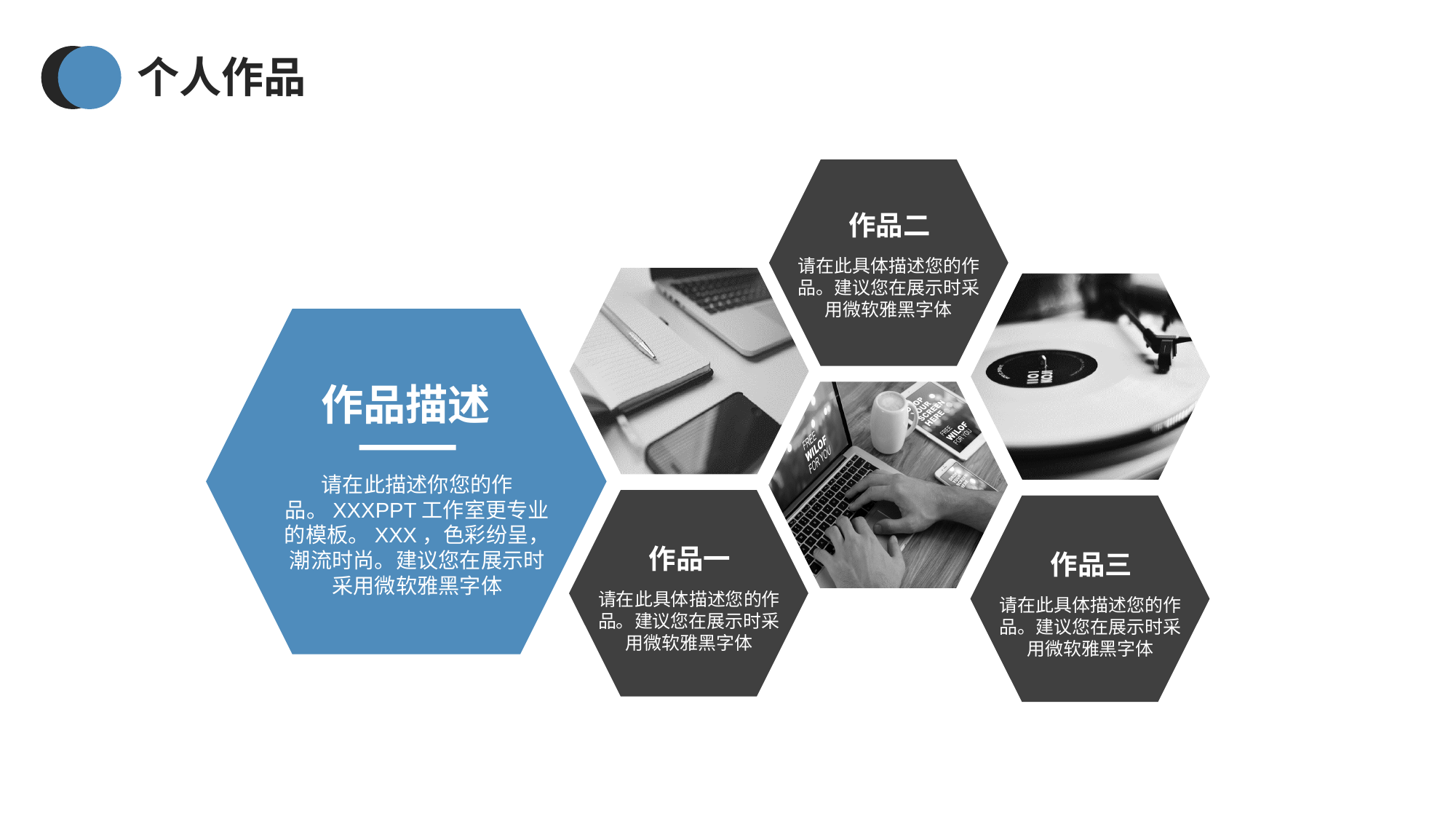

个人作品

作品二
请在此具体描述您的作品。建议您在展示时采用微软雅黑字体

作品描述

请在此描述你您的作品。XXXPPT工作室更专业的模板。XXX，色彩纷呈，潮流时尚。建议您在展示时采用微软雅黑字体

作品一
作品三
请在此具体描述您的作品。建议您在展示时采用微软雅黑字体
请在此具体描述您的作品。建议您在展示时采用微软雅黑字体